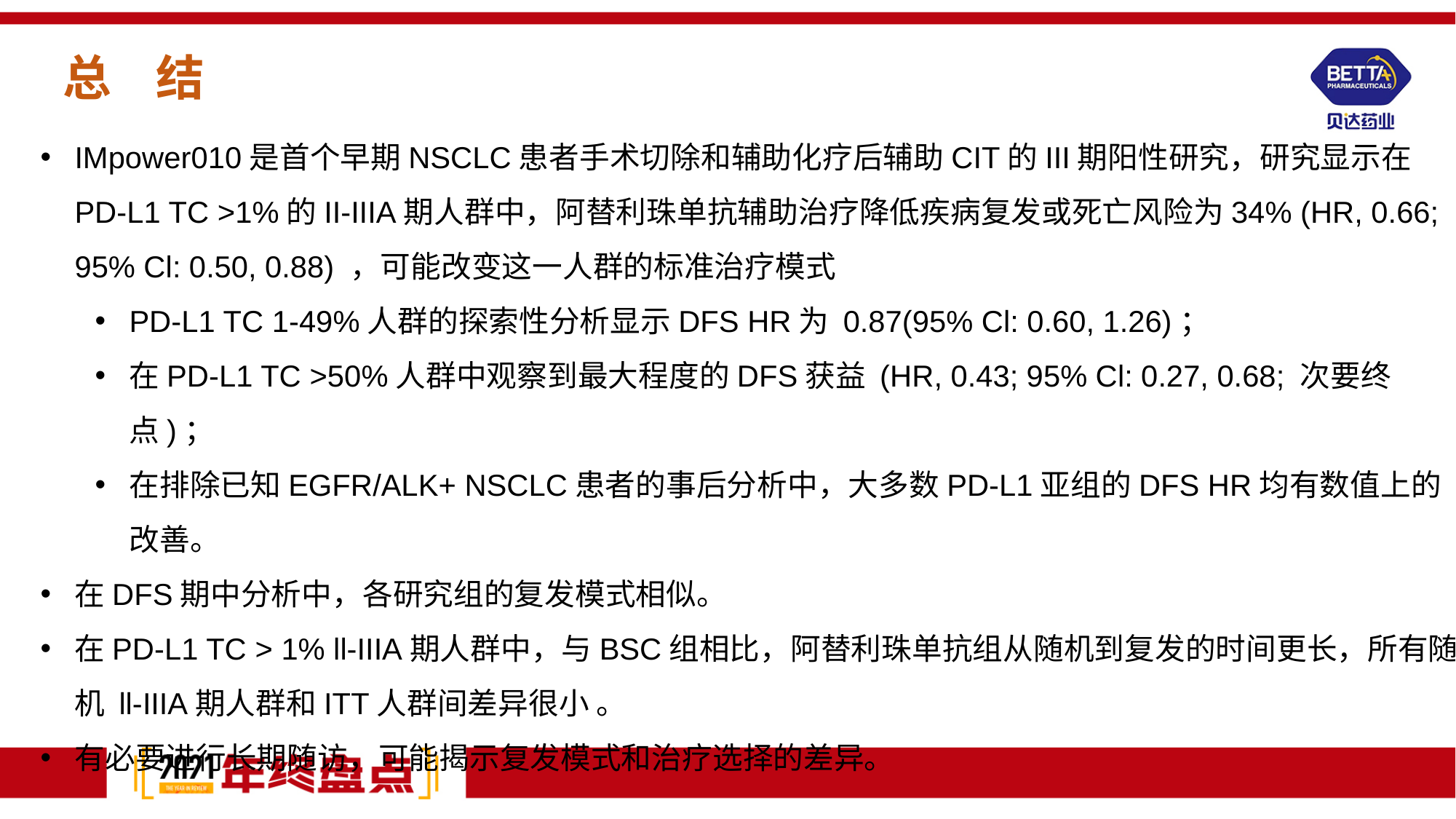

总    结
IMpower010是首个早期NSCLC患者手术切除和辅助化疗后辅助CIT的III期阳性研究，研究显示在PD-L1 TC >1%的II-IIIA期人群中，阿替利珠单抗辅助治疗降低疾病复发或死亡风险为34% (HR, 0.66; 95% Cl: 0.50, 0.88) ，可能改变这一人群的标准治疗模式
PD-L1 TC 1-49%人群的探索性分析显示DFS HR为 0.87(95% Cl: 0.60, 1.26)；
在PD-L1 TC >50%人群中观察到最大程度的DFS获益 (HR, 0.43; 95% Cl: 0.27, 0.68; 次要终点)；
在排除已知EGFR/ALK+ NSCLC患者的事后分析中，大多数PD-L1亚组的DFS HR均有数值上的改善。
在DFS期中分析中，各研究组的复发模式相似。
在PD-L1 TC > 1% ll-IIIA期人群中，与BSC组相比，阿替利珠单抗组从随机到复发的时间更长，所有随机 ll-IIIA期人群和ITT人群间差异很小 。
有必要进行长期随访，可能揭示复发模式和治疗选择的差异。